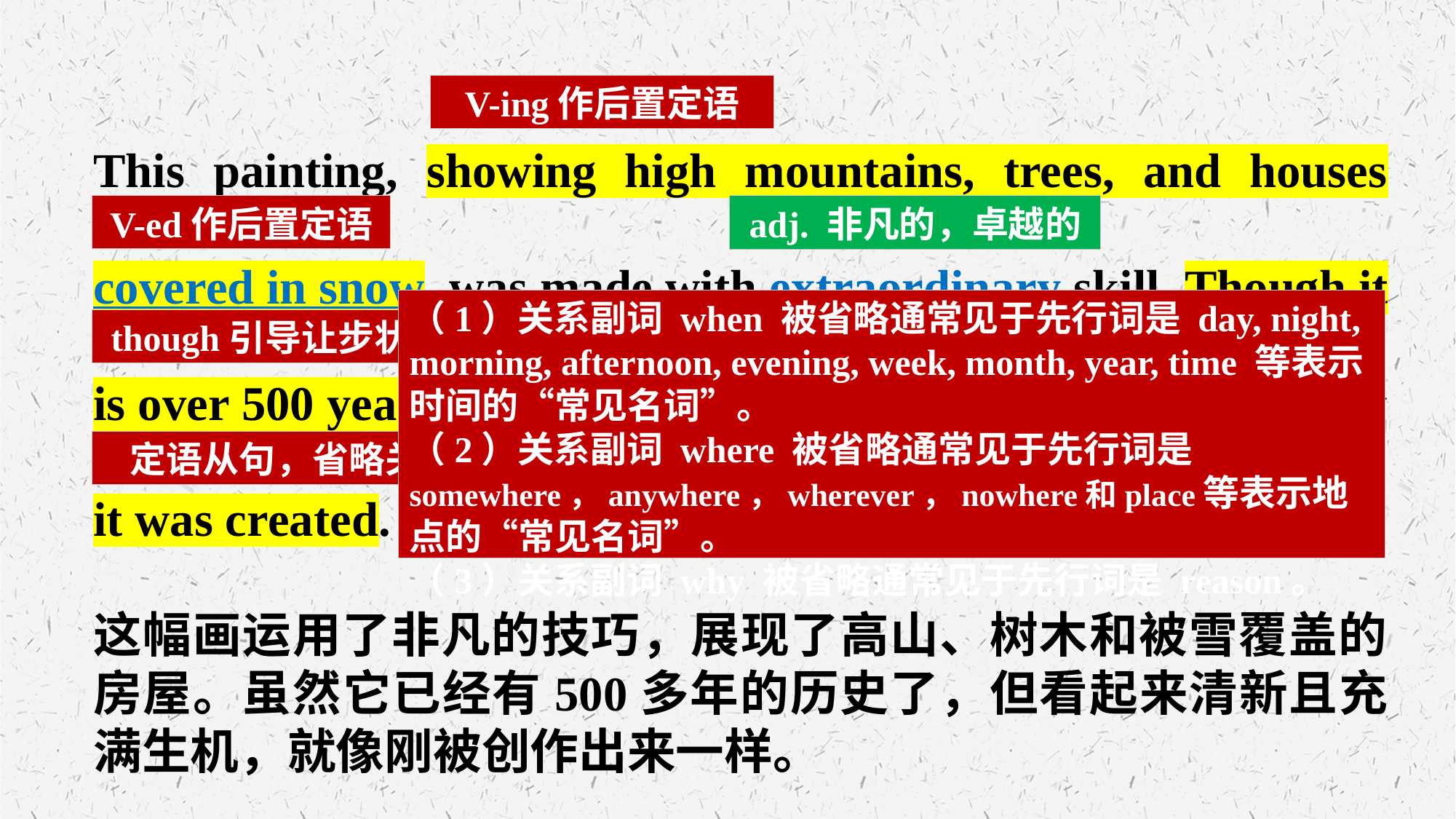

This painting, showing high mountains, trees, and houses covered in snow, was made with extraordinary skill. Though it is over 500 years old, it looks as fresh and full of life as the day it was created.

这幅画运用了非凡的技巧，展现了高山、树木和被雪覆盖的房屋。虽然它已经有500多年的历史了，但看起来清新且充满生机，就像刚被创作出来一样。

V-ing作后置定语
V-ed作后置定语
adj. 非凡的，卓越的
（1）关系副词 when 被省略通常见于先行词是 day, night, morning, afternoon, evening, week, month, year, time 等表示时间的“常见名词”。
（2）关系副词 where 被省略通常见于先行词是 somewhere，anywhere，wherever，nowhere和place等表示地点的“常见名词”。
（3）关系副词 why 被省略通常见于先行词是 reason。

though引导让步状语从句
充满生机
定语从句，省略关系副词when，修饰the day